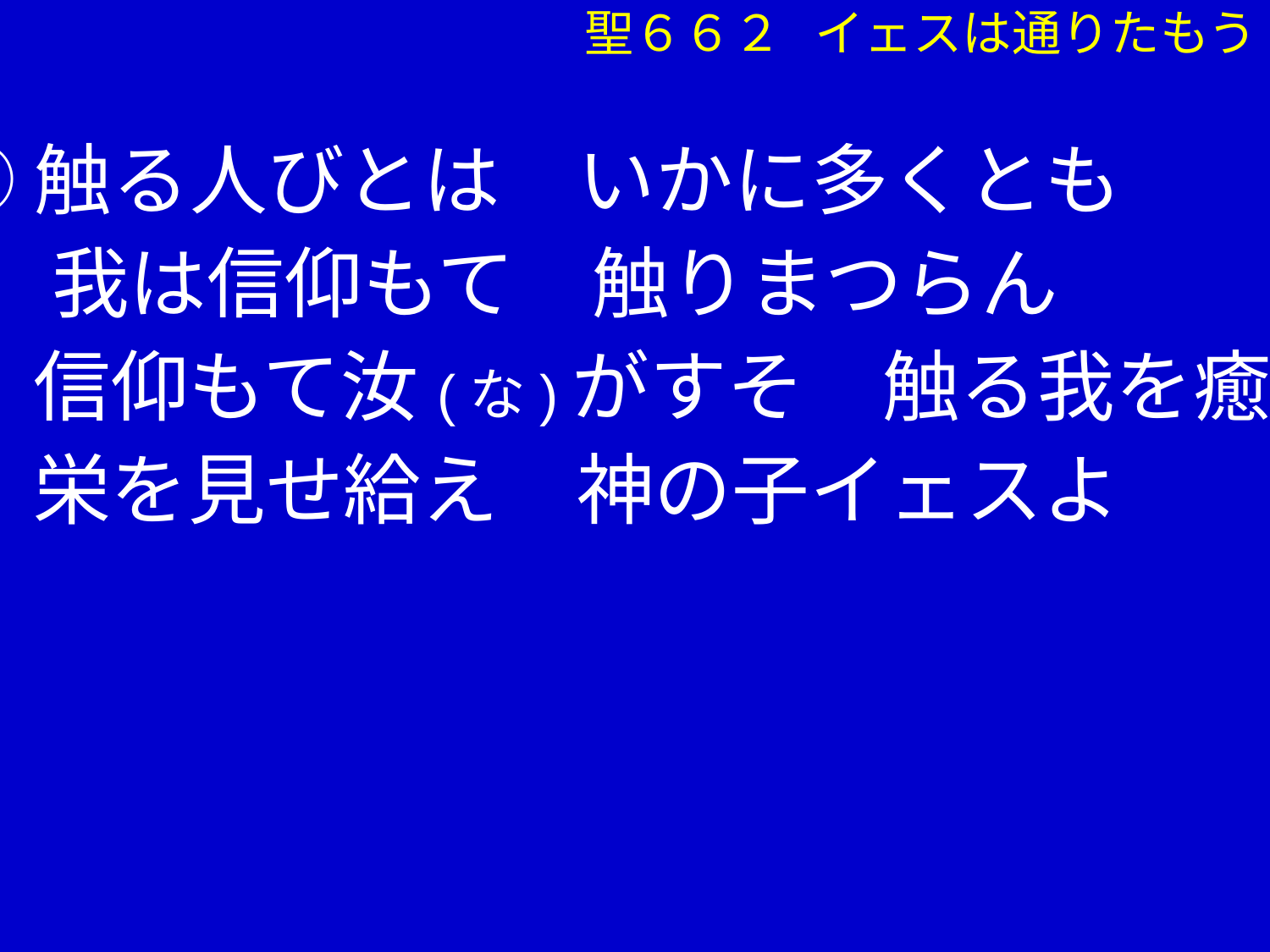

聖６６２   イェスは通りたもう
③触る人びとは　いかに多くとも
 　我は信仰もて　触りまつらん
　 信仰もて汝(な)がすそ　触る我を癒し
　 栄を見せ給え　神の子イェスよ